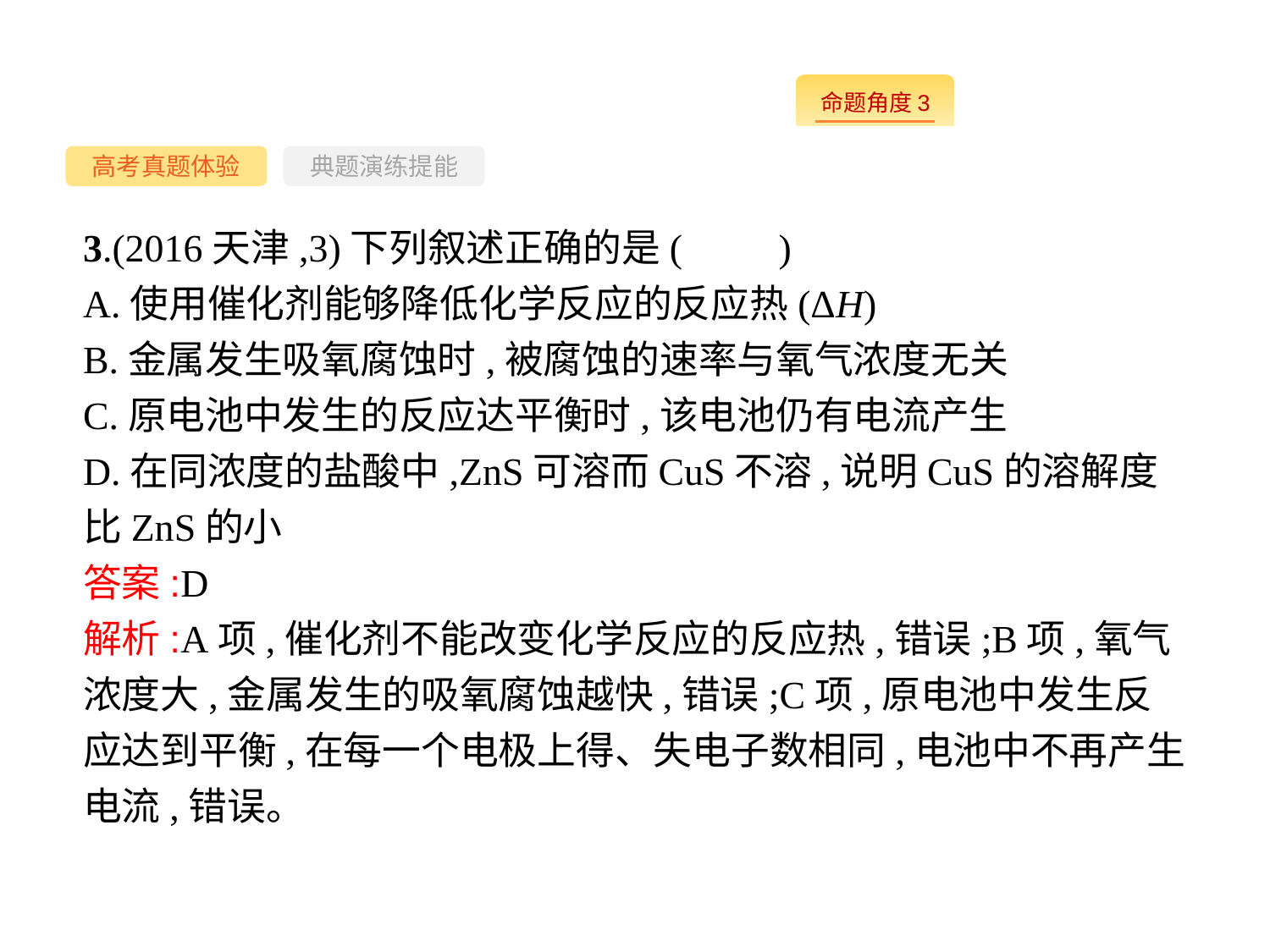

-38-
高考真题体验
典题演练提能
3.(2016天津,3)下列叙述正确的是(　　)
A.使用催化剂能够降低化学反应的反应热(ΔH)
B.金属发生吸氧腐蚀时,被腐蚀的速率与氧气浓度无关
C.原电池中发生的反应达平衡时,该电池仍有电流产生
D.在同浓度的盐酸中,ZnS可溶而CuS不溶,说明CuS的溶解度比ZnS的小
答案:D
解析:A项,催化剂不能改变化学反应的反应热,错误;B项,氧气浓度大,金属发生的吸氧腐蚀越快,错误;C项,原电池中发生反应达到平衡,在每一个电极上得、失电子数相同,电池中不再产生电流,错误。